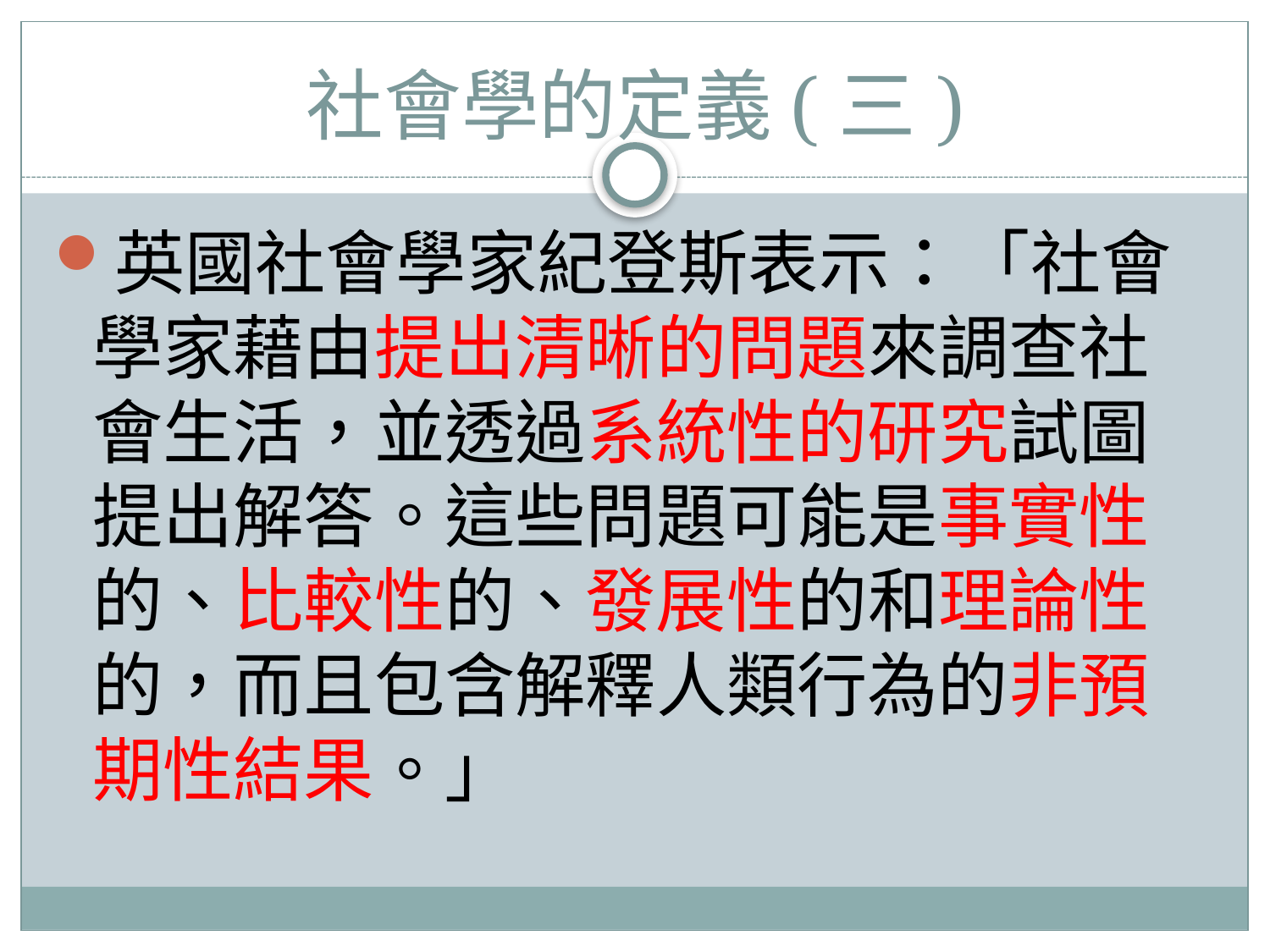

# 社會學的定義(三)
英國社會學家紀登斯表示：「社會學家藉由提出清晰的問題來調查社會生活，並透過系統性的研究試圖提出解答。這些問題可能是事實性的、比較性的、發展性的和理論性的，而且包含解釋人類行為的非預期性結果。」